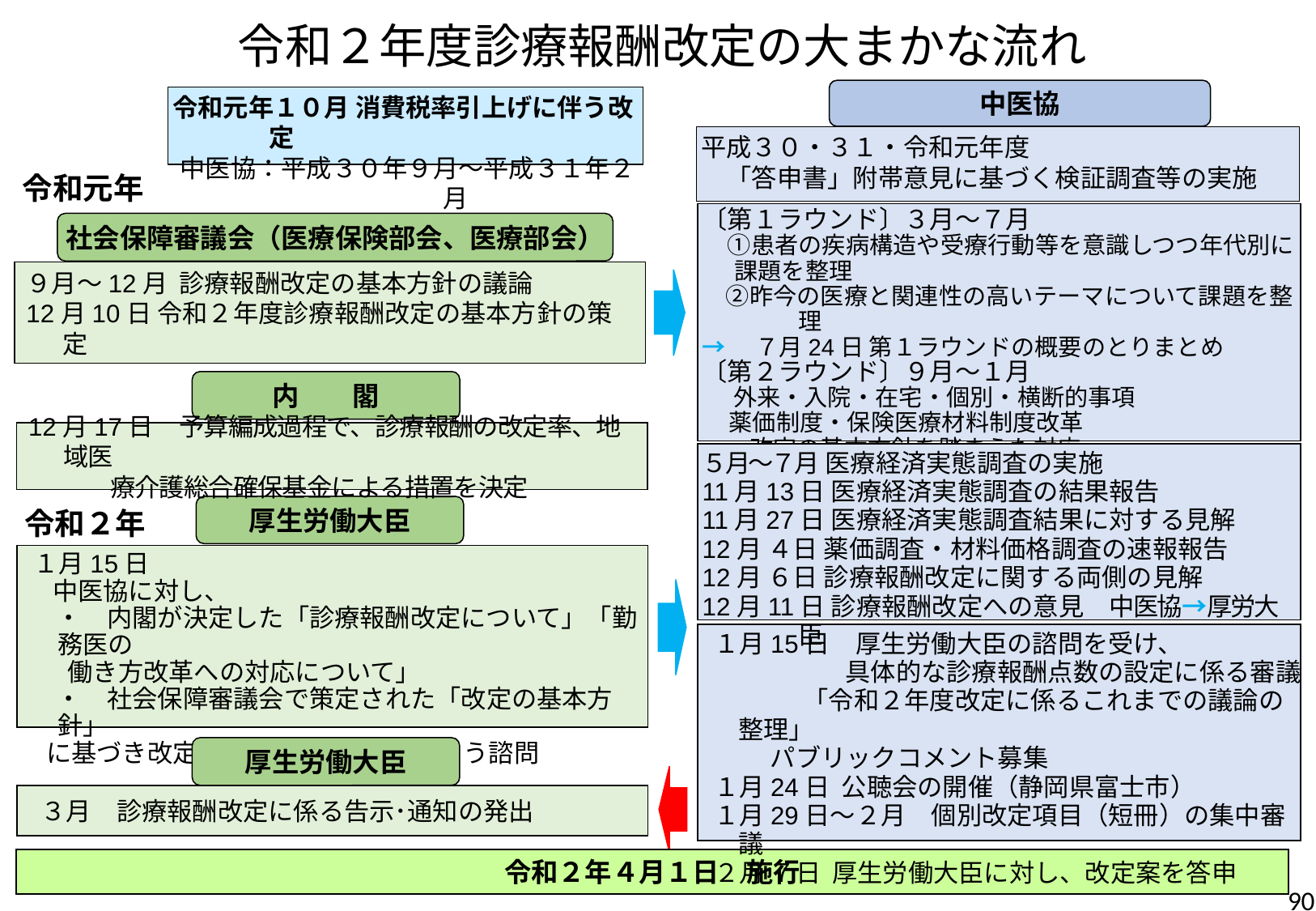

令和２年度診療報酬改定の大まかな流れ
中医協
令和元年１０月 消費税率引上げに伴う改定
中医協：平成３０年９月～平成３１年２月
平成３０・３１・令和元年度
　「答申書」附帯意見に基づく検証調査等の実施
令和元年
〔第１ラウンド〕３月～７月
　①患者の疾病構造や受療行動等を意識しつつ年代別に
     課題を整理
　②昨今の医療と関連性の高いテーマについて課題を整理
→　７月24日 第１ラウンドの概要のとりまとめ
〔第２ラウンド〕９月～１月
　 外来・入院・在宅・個別・横断的事項
    薬価制度・保険医療材料制度改革
　　改定の基本方針を踏まえた対応
社会保障審議会（医療保険部会、医療部会）
９月～12月  診療報酬改定の基本方針の議論
12月10日 令和２年度診療報酬改定の基本方針の策定

内　　閣
12月17日　予算編成過程で、診療報酬の改定率、地域医
               療介護総合確保基金による措置を決定
５月～７月 医療経済実態調査の実施
11月13日 医療経済実態調査の結果報告
11月27日 医療経済実態調査結果に対する見解
12月 ４日 薬価調査・材料価格調査の速報報告
12月 ６日 診療報酬改定に関する両側の見解
12月11日 診療報酬改定への意見　中医協→厚労大臣
厚生労働大臣
令和２年
 １月15日
　 中医協に対し、
 ・　内閣が決定した「診療報酬改定について」「勤務医の
   働き方改革への対応について」
 ・　社会保障審議会で策定された「改定の基本方針」
 に基づき改定案の調査･審議を行うよう諮問

 １月15日　厚生労働大臣の諮問を受け、
具体的な診療報酬点数の設定に係る審議
　　　　「令和２年度改定に係るこれまでの議論の整理」
 　　 パブリックコメント募集
 １月24日  公聴会の開催（静岡県富士市）
 １月29日～２月　個別改定項目（短冊）の集中審議
 ２月 ７日  厚生労働大臣に対し、改定案を答申
厚生労働大臣

 ３月　診療報酬改定に係る告示･通知の発出
令和２年４月１日　施行
90